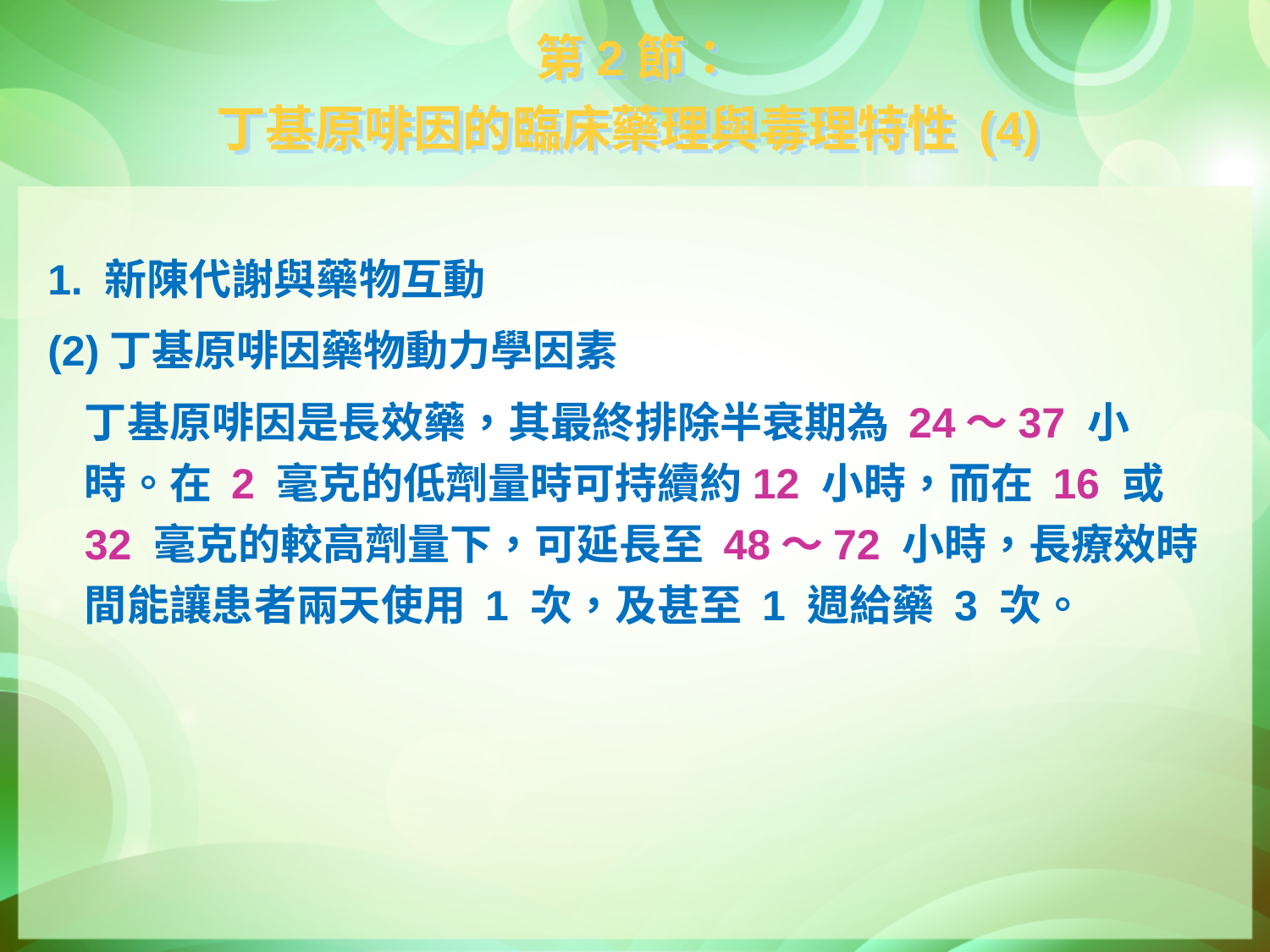

第2節：
丁基原啡因的臨床藥理與毒理特性 (4)
1. 新陳代謝與藥物互動
(2)丁基原啡因藥物動力學因素
	丁基原啡因是長效藥，其最終排除半衰期為 24～37 小時。在 2 毫克的低劑量時可持續約12 小時，而在 16 或 32 毫克的較高劑量下，可延長至 48～72 小時，長療效時間能讓患者兩天使用 1 次，及甚至 1 週給藥 3 次。